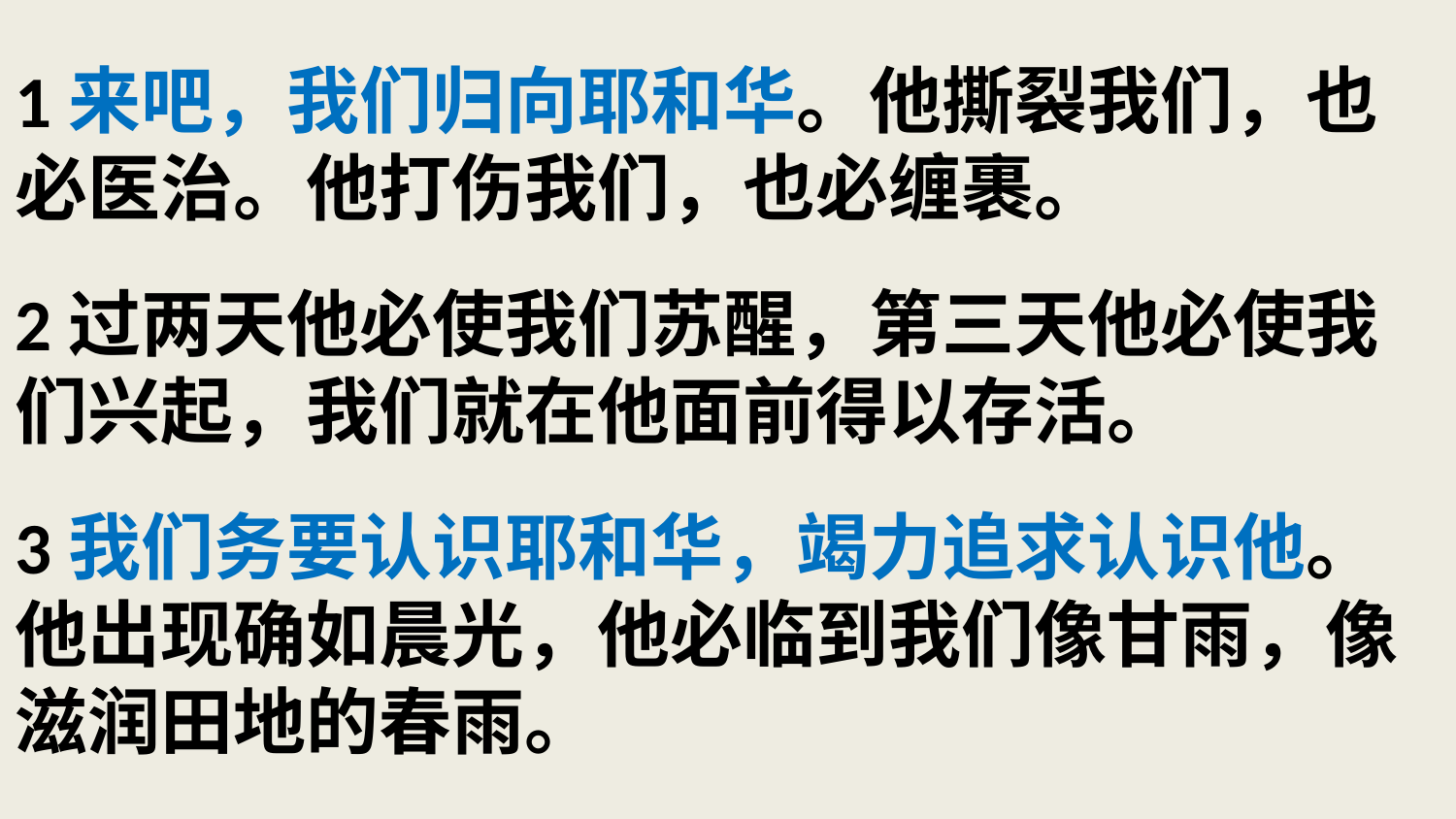

# 1来吧，我们归向耶和华。他撕裂我们，也必医治。他打伤我们，也必缠裹。 2过两天他必使我们苏醒，第三天他必使我们兴起，我们就在他面前得以存活。 3我们务要认识耶和华，竭力追求认识他。他出现确如晨光，他必临到我们像甘雨，像滋润田地的春雨。